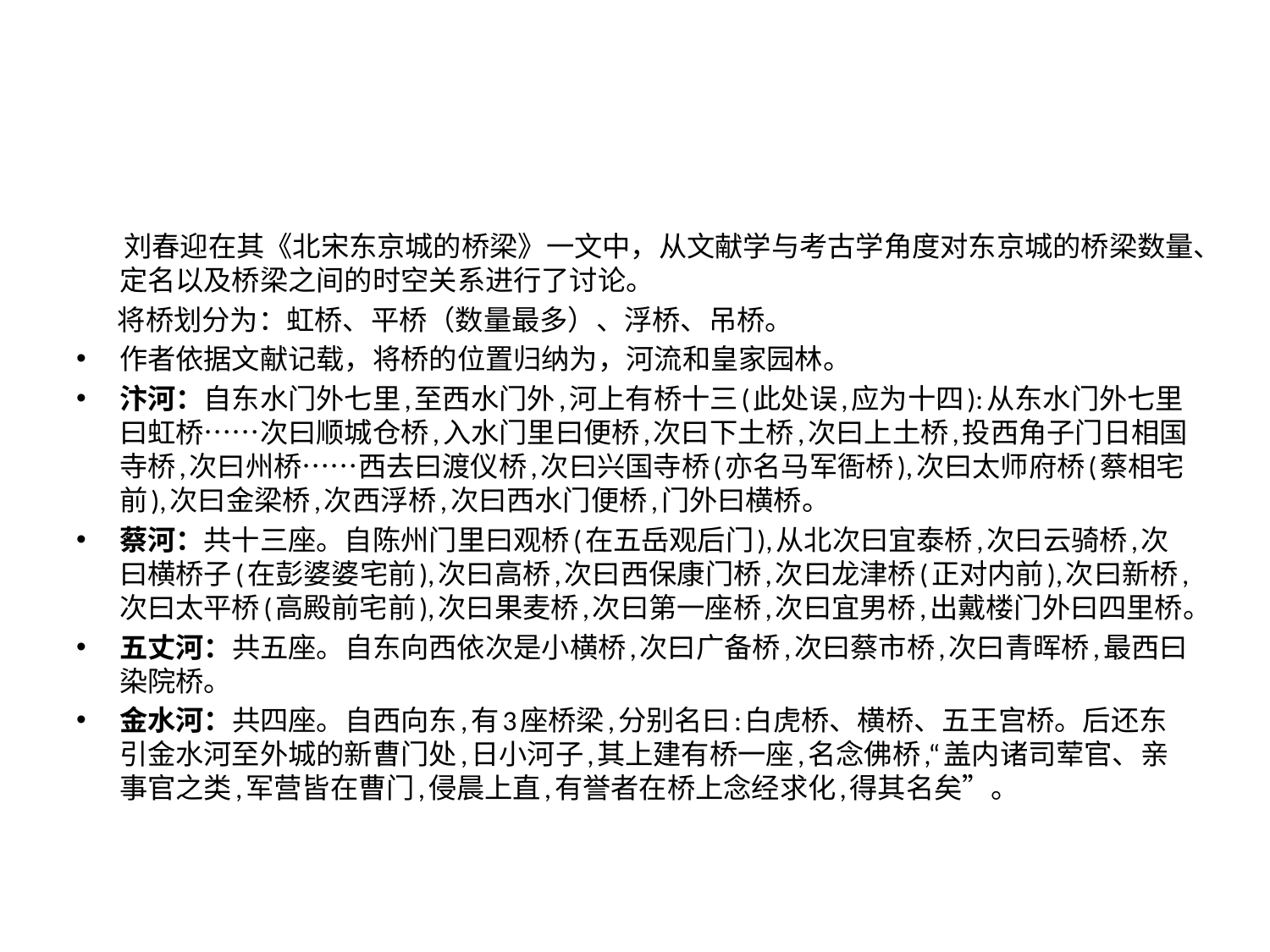

#
       刘春迎在其《北宋东京城的桥梁》一文中，从文献学与考古学角度对东京城的桥梁数量、定名以及桥梁之间的时空关系进行了讨论。
      将桥划分为：虹桥、平桥（数量最多）、浮桥、吊桥。
作者依据文献记载，将桥的位置归纳为，河流和皇家园林。
汴河：自东水门外七里,至西水门外,河上有桥十三(此处误,应为十四):从东水门外七里曰虹桥……次曰顺城仓桥,入水门里曰便桥,次曰下土桥,次曰上土桥,投西角子门日相国寺桥,次曰州桥……西去曰渡仪桥,次曰兴国寺桥(亦名马军衙桥),次曰太师府桥(蔡相宅前),次曰金梁桥,次西浮桥,次曰西水门便桥,门外曰横桥。
蔡河：共十三座。自陈州门里曰观桥(在五岳观后门),从北次曰宜泰桥,次曰云骑桥,次曰横桥子(在彭婆婆宅前),次曰高桥,次曰西保康门桥,次曰龙津桥(正对内前),次曰新桥,次曰太平桥(高殿前宅前),次曰果麦桥,次曰第一座桥,次曰宜男桥,出戴楼门外曰四里桥。
五丈河：共五座。自东向西依次是小横桥,次曰广备桥,次曰蔡市桥,次曰青晖桥,最西曰染院桥。
金水河：共四座。自西向东,有3座桥梁,分别名曰:白虎桥、横桥、五王宫桥。后还东引金水河至外城的新曹门处,日小河子,其上建有桥一座,名念佛桥,“盖内诸司荤官、亲事官之类,军营皆在曹门,侵晨上直,有誉者在桥上念经求化,得其名矣”。